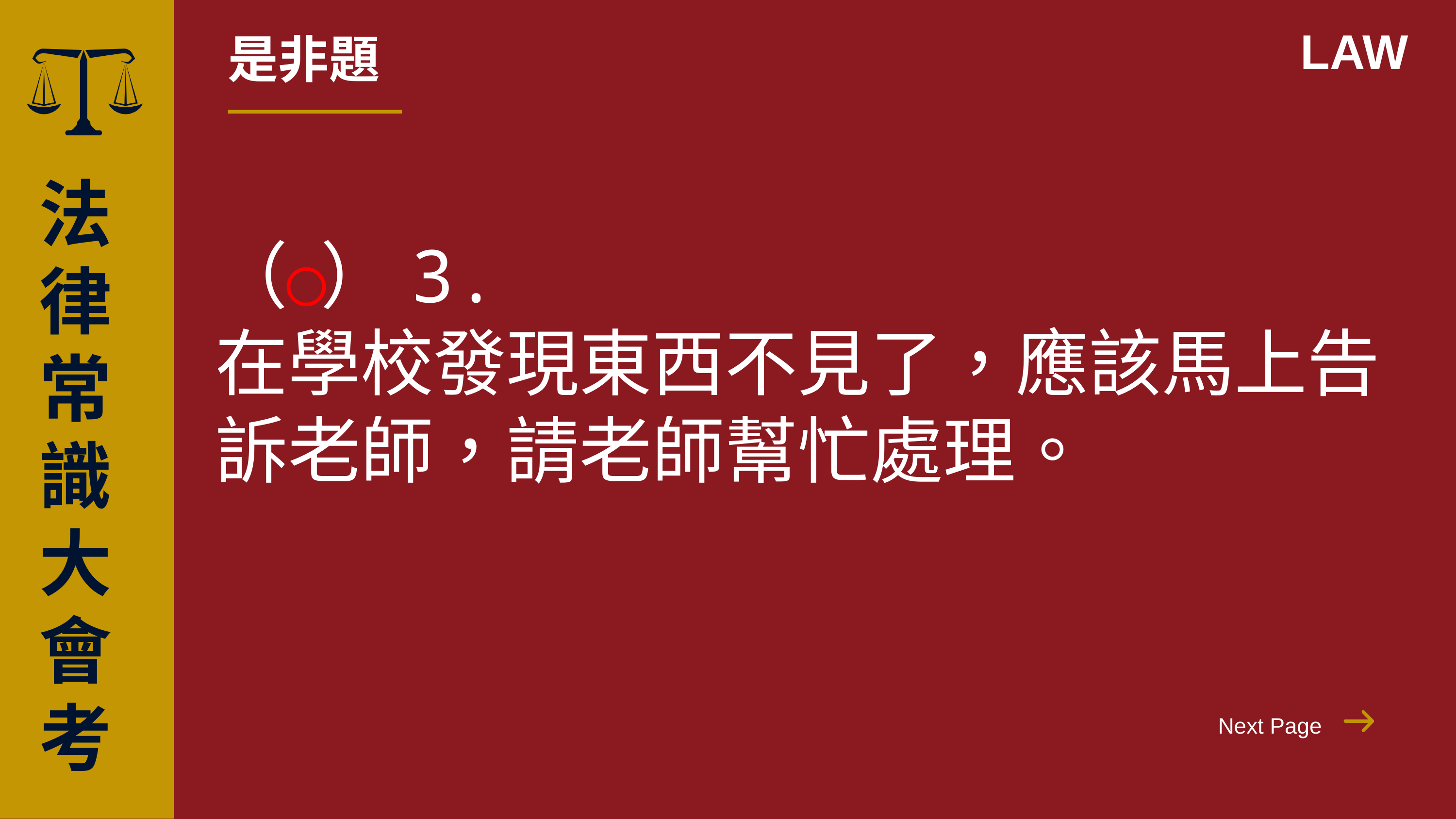

是非題

LAW

（  ）3.
在學校發現東西不見了，應該馬上告訴老師，請老師幫忙處理。
法律常識
大會考
○
Next Page